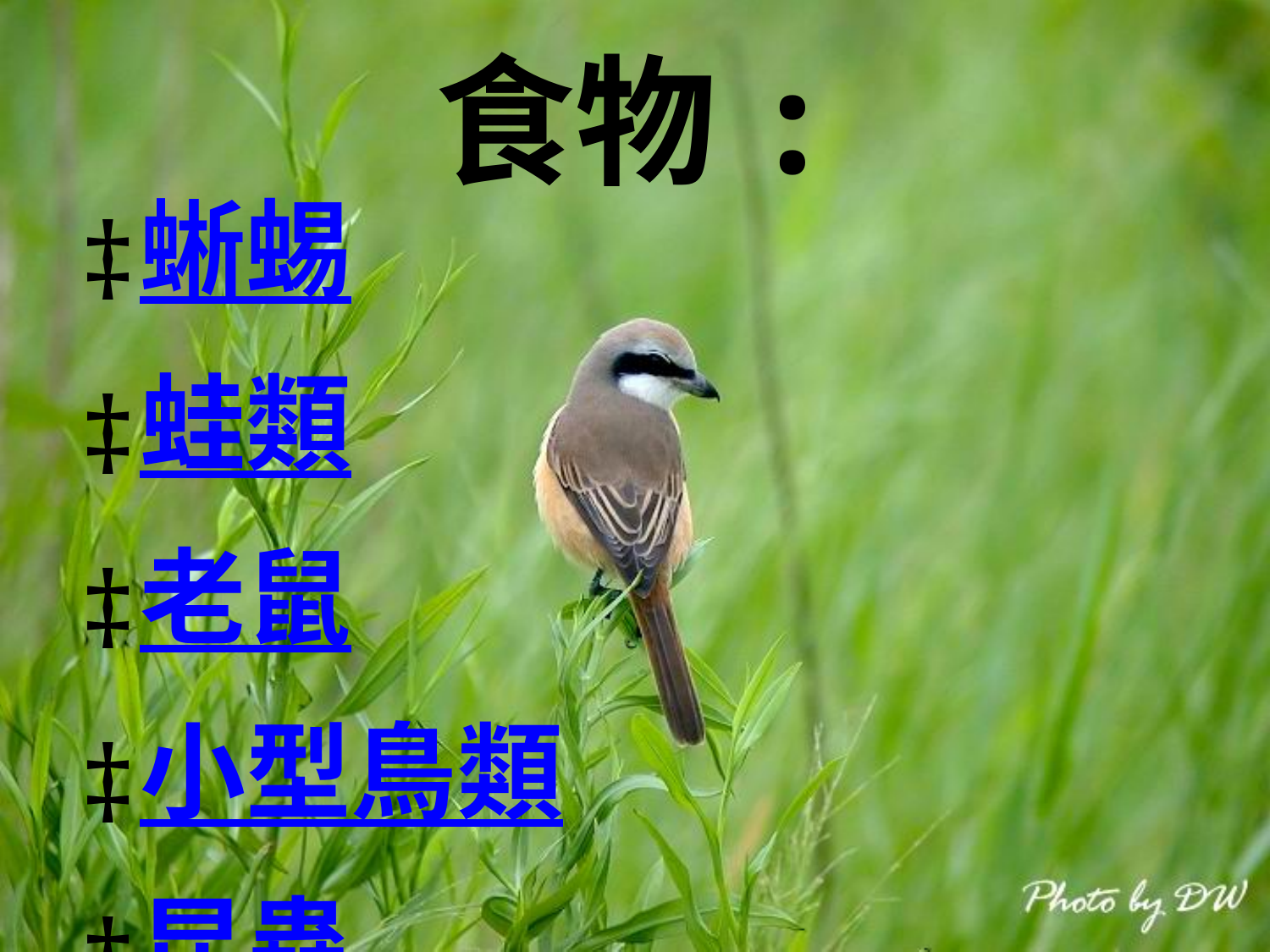

# 食物:
蜥蜴
蛙類
老鼠
小型鳥類
昆蟲